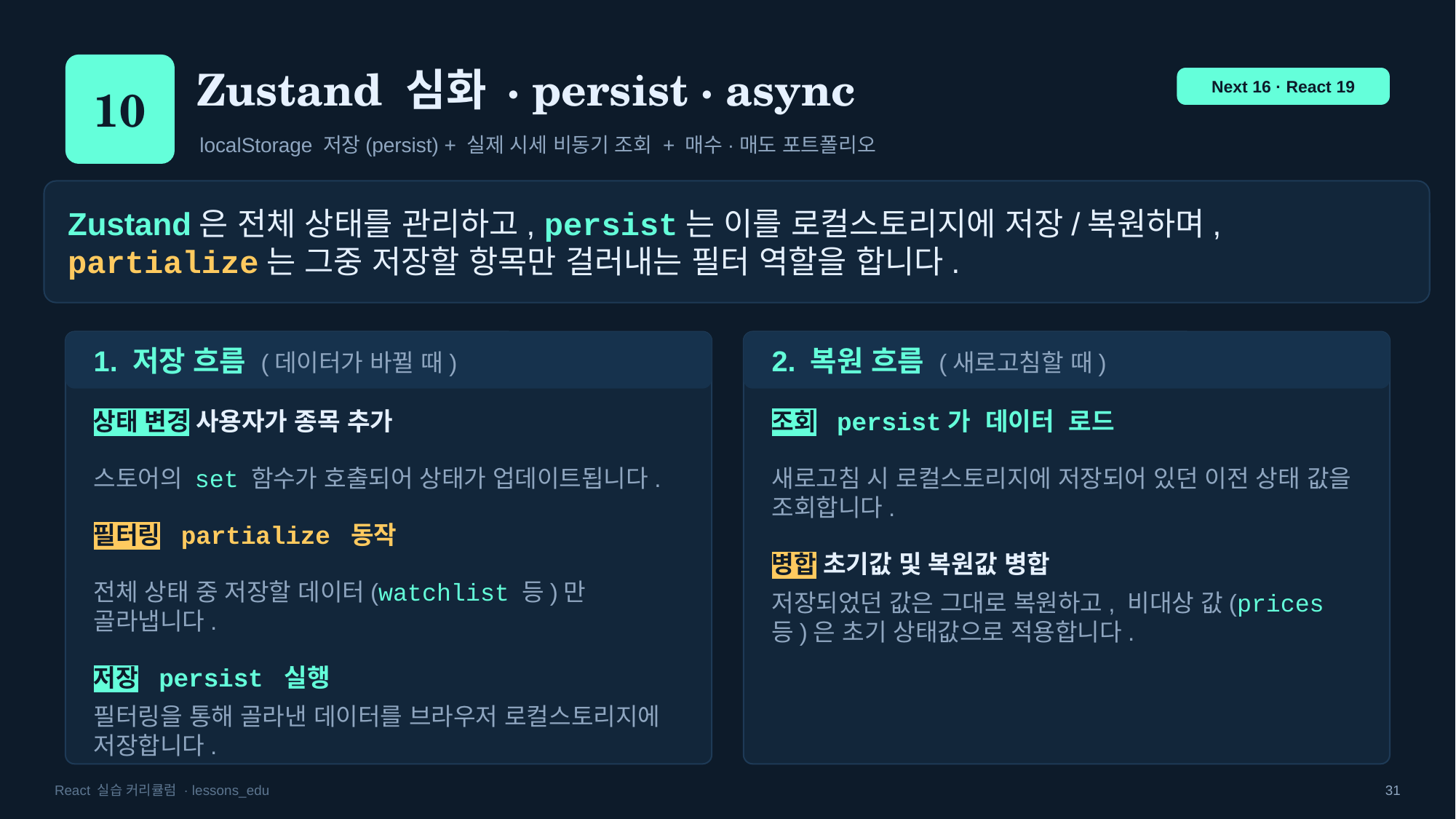

10
Zustand 심화 · persist · async
Next 16 · React 19
localStorage 저장(persist) + 실제 시세 비동기 조회 + 매수·매도 포트폴리오

Zustand은 전체 상태를 관리하고, persist는 이를 로컬스토리지에 저장/복원하며,
partialize는 그중 저장할 항목만 걸러내는 필터 역할을 합니다.

1. 저장 흐름 (데이터가 바뀔 때)
상태 변경 사용자가 종목 추가
스토어의 set 함수가 호출되어 상태가 업데이트됩니다.
필터링 partialize 동작
전체 상태 중 저장할 데이터(watchlist 등)만 골라냅니다.
저장 persist 실행
필터링을 통해 골라낸 데이터를 브라우저 로컬스토리지에 저장합니다.

2. 복원 흐름 (새로고침할 때)
조회 persist가 데이터 로드
새로고침 시 로컬스토리지에 저장되어 있던 이전 상태 값을 조회합니다.
병합 초기값 및 복원값 병합
저장되었던 값은 그대로 복원하고, 비대상 값(prices 등)은 초기 상태값으로 적용합니다.
React 실습 커리큘럼 · lessons_edu
31